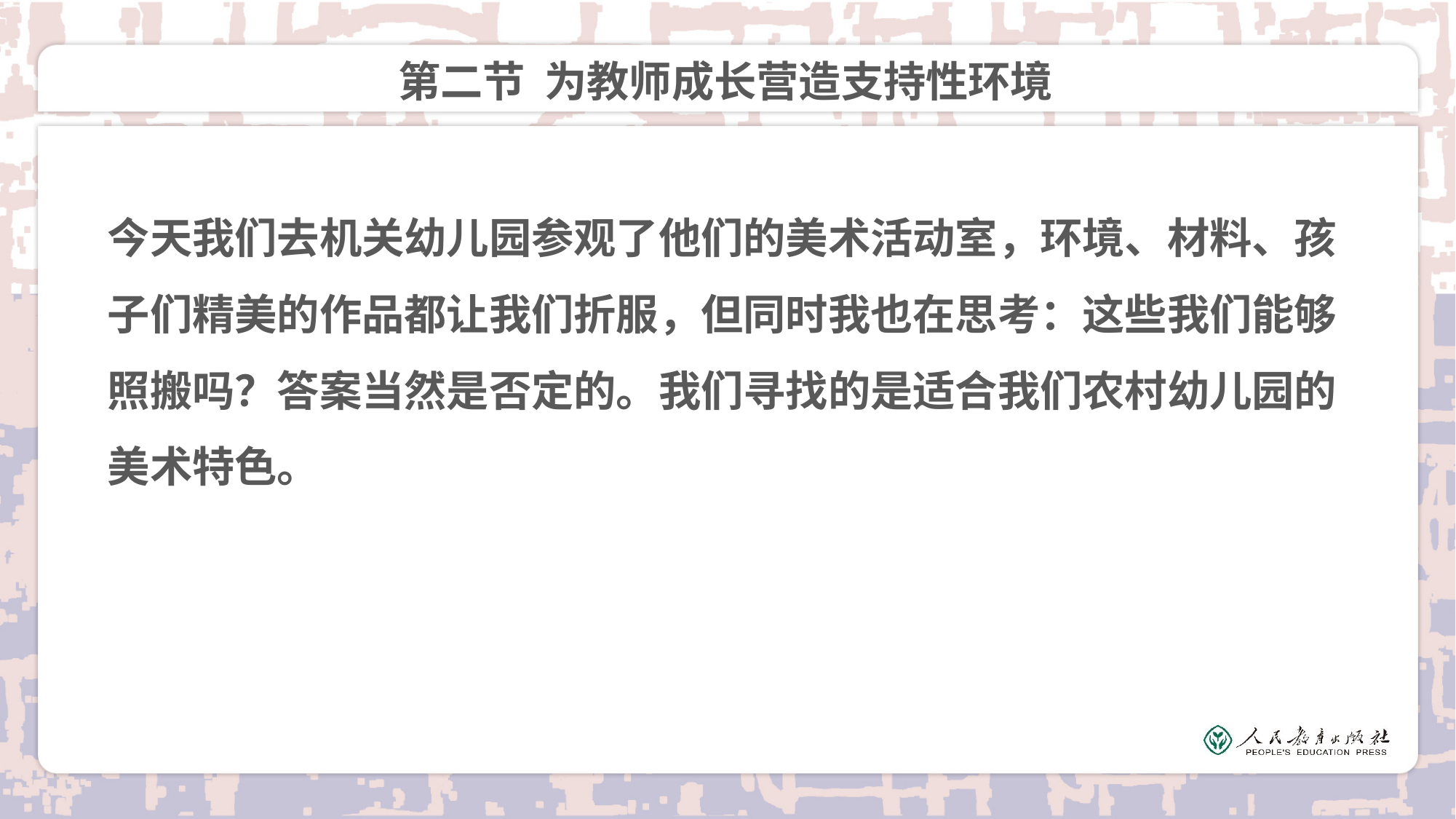

# 第二节  为教师成长营造支持性环境
今天我们去机关幼儿园参观了他们的美术活动室，环境、材料、孩子们精美的作品都让我们折服，但同时我也在思考：这些我们能够照搬吗？答案当然是否定的。我们寻找的是适合我们农村幼儿园的美术特色。